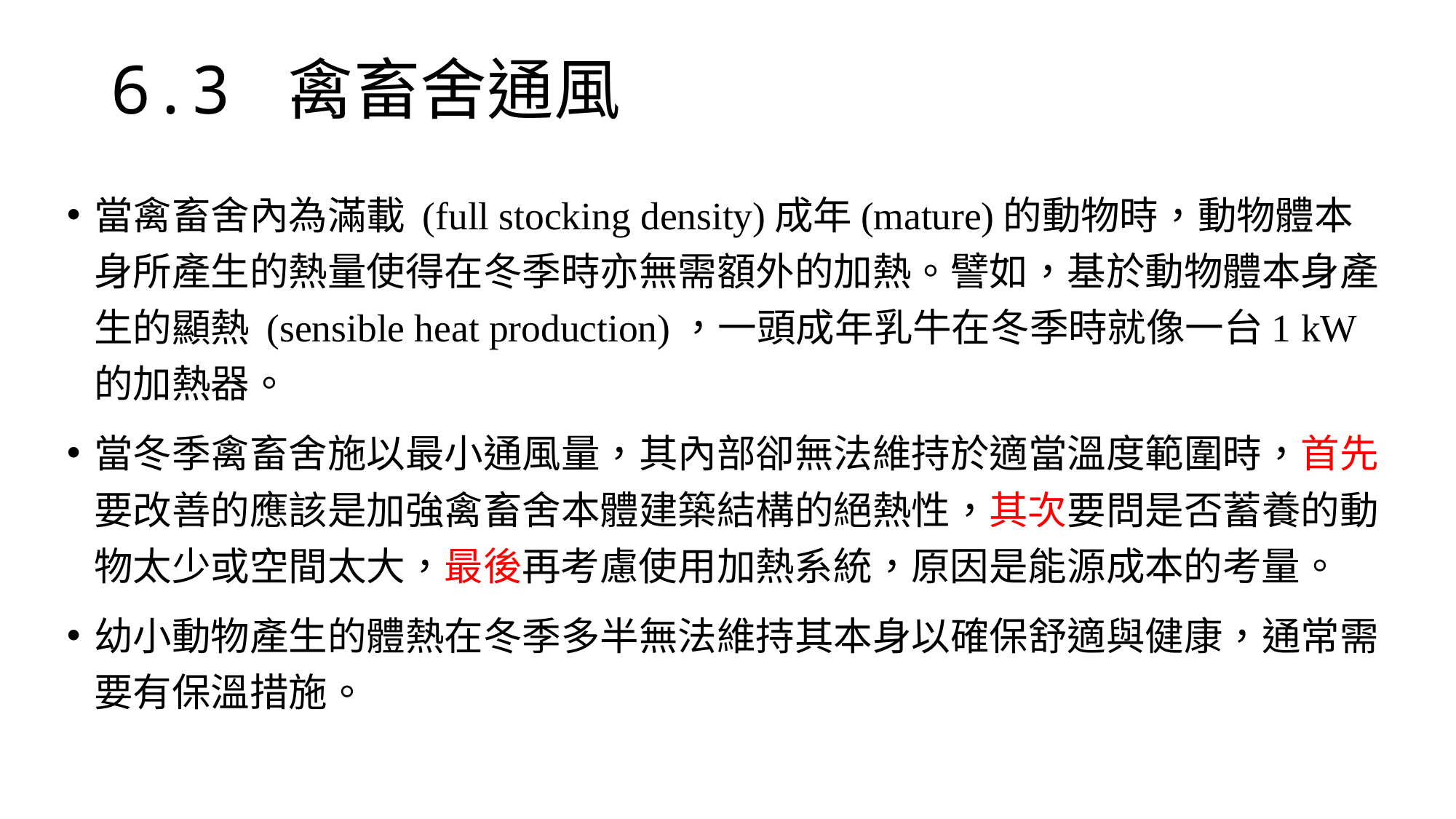

# 6.3 禽畜舍通風
當禽畜舍內為滿載 (full stocking density)成年(mature)的動物時，動物體本身所產生的熱量使得在冬季時亦無需額外的加熱。譬如，基於動物體本身產生的顯熱 (sensible heat production)，一頭成年乳牛在冬季時就像一台1 kW的加熱器。
當冬季禽畜舍施以最小通風量，其內部卻無法維持於適當溫度範圍時，首先要改善的應該是加強禽畜舍本體建築結構的絕熱性，其次要問是否蓄養的動物太少或空間太大，最後再考慮使用加熱系統，原因是能源成本的考量。
幼小動物產生的體熱在冬季多半無法維持其本身以確保舒適與健康，通常需要有保溫措施。